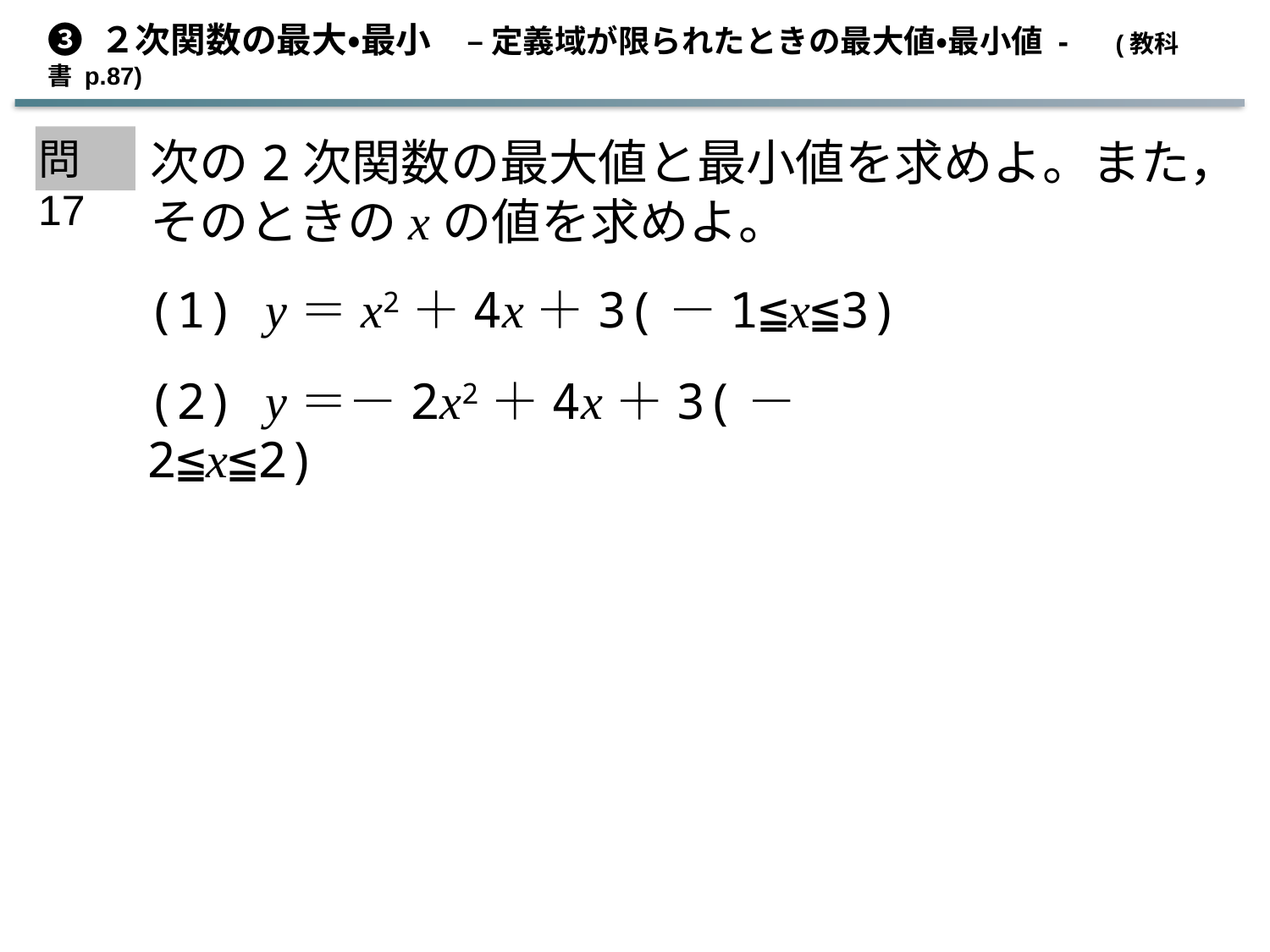

➌ ２次関数の最大・最小　– 定義域が限られたときの最大値・最小値 -　(教科書 p.87)
次の2次関数の最大値と最小値を求めよ。また，そのときのxの値を求めよ。
問17

(1) y＝x2＋4x＋3(－1≦x≦3)
(2) y＝－2x2＋4x＋3(－2≦x≦2)